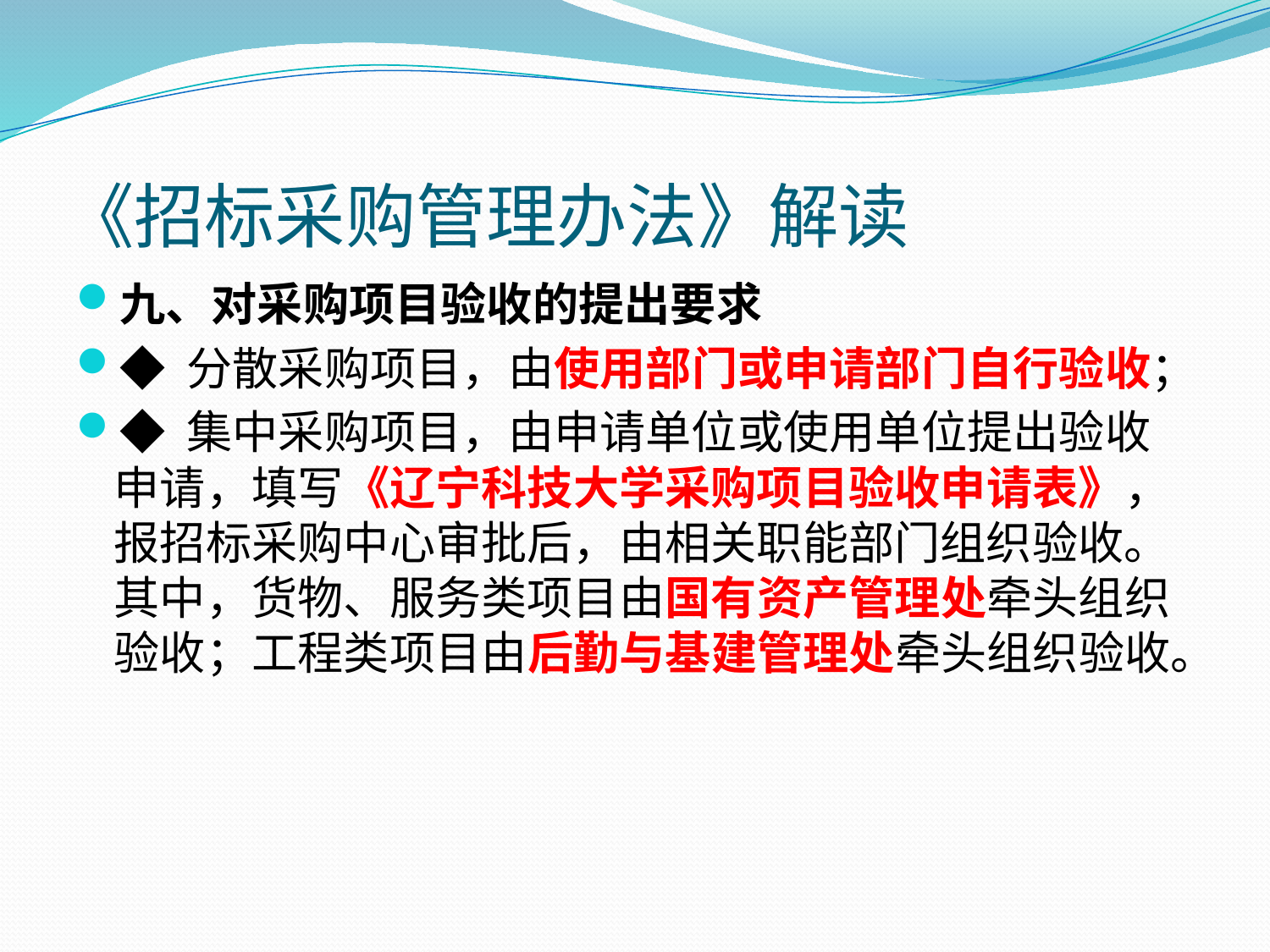

# 《招标采购管理办法》解读
九、对采购项目验收的提出要求
◆ 分散采购项目，由使用部门或申请部门自行验收；
◆ 集中采购项目，由申请单位或使用单位提出验收申请，填写《辽宁科技大学采购项目验收申请表》，报招标采购中心审批后，由相关职能部门组织验收。其中，货物、服务类项目由国有资产管理处牵头组织验收；工程类项目由后勤与基建管理处牵头组织验收。